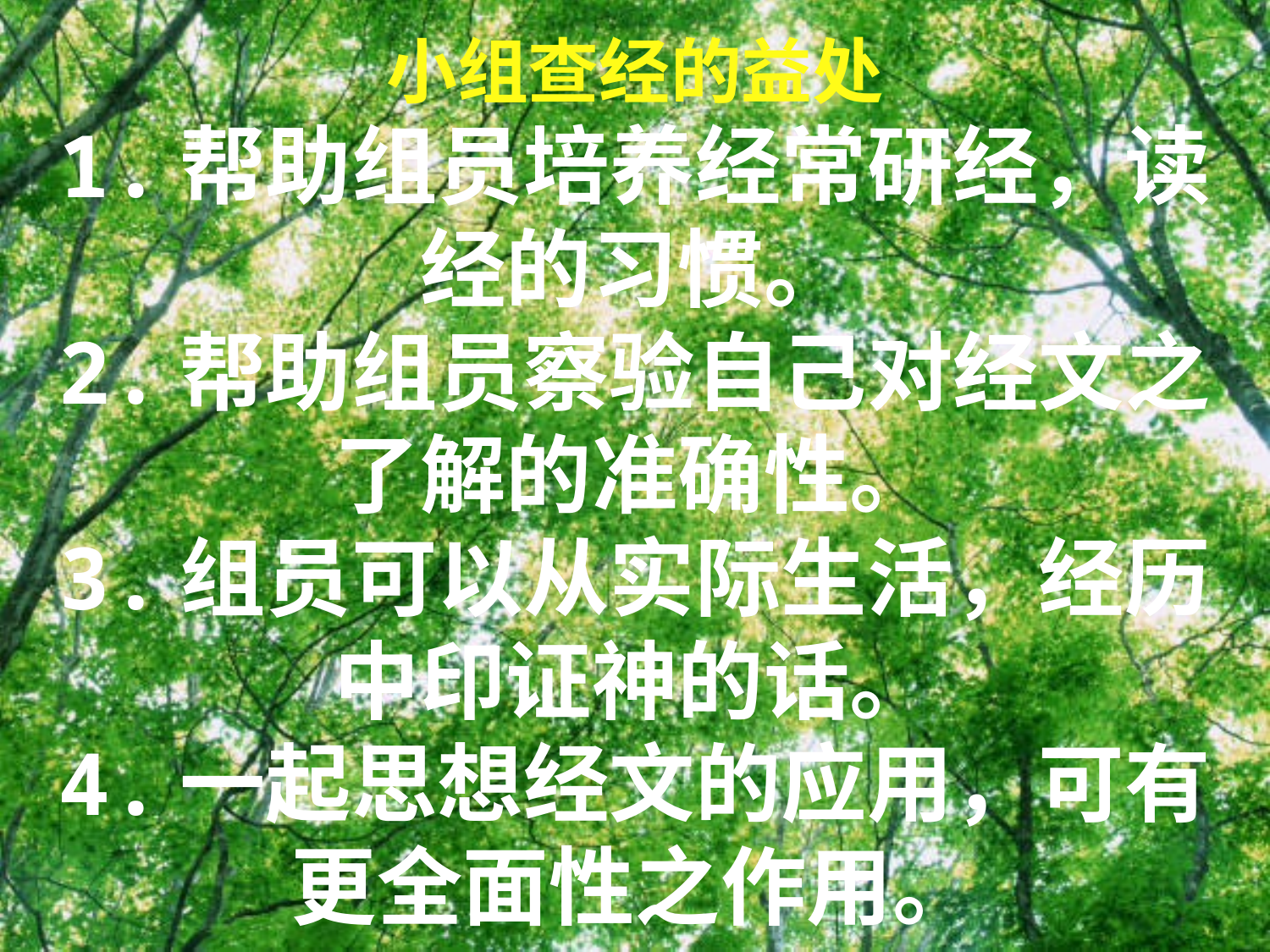

小组查经的益处
1.帮助组员培养经常研经，读经的习惯。
2.帮助组员察验自己对经文之了解的准确性。
3.组员可以从实际生活，经历中印证神的话。
4.一起思想经文的应用，可有更全面性之作用。